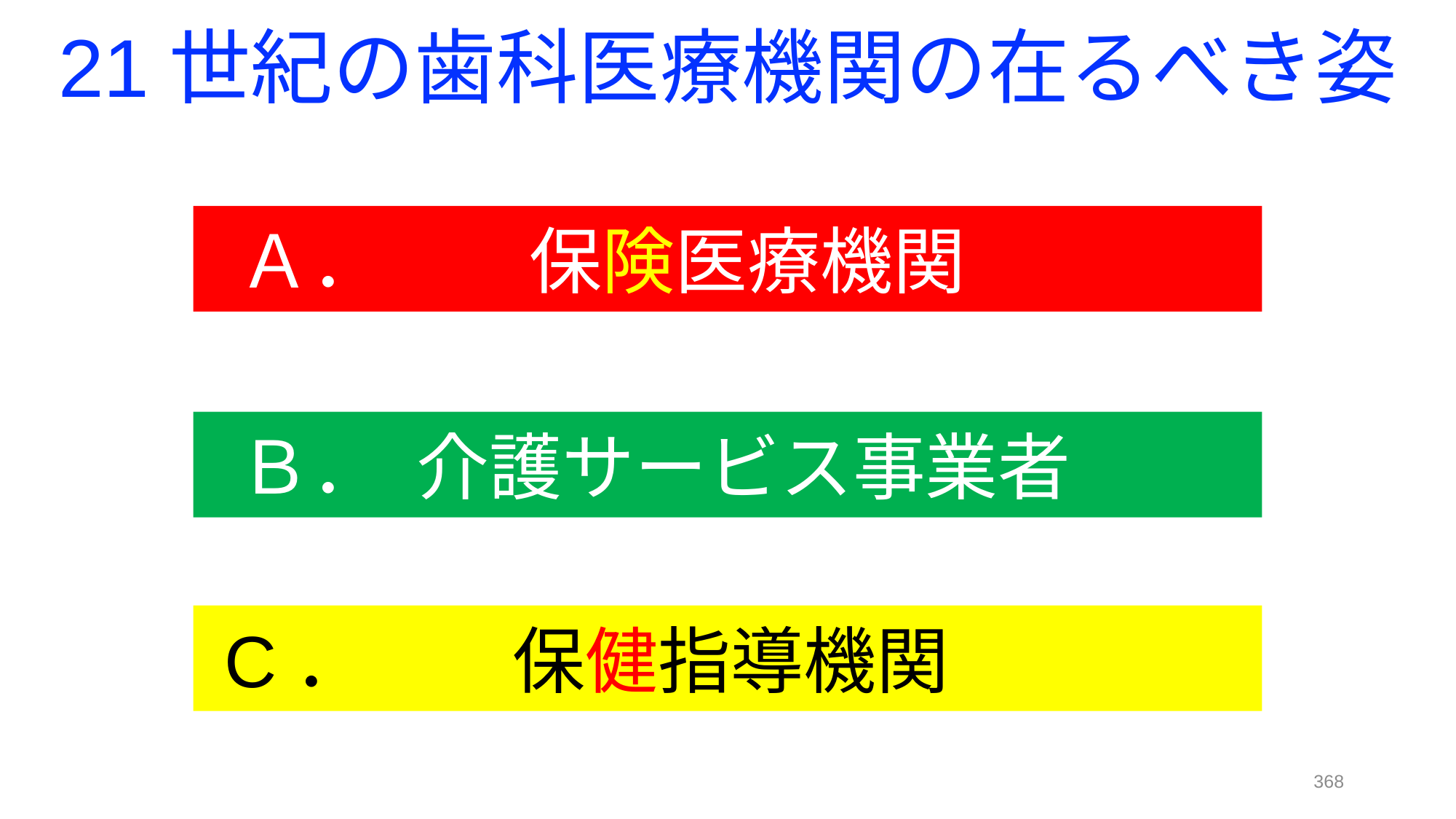

21世紀の歯科医療機関の在るべき姿
# Ａ．　　保険医療機関
 Ｂ．  介護サービス事業者
 C．　　保健指導機関
368